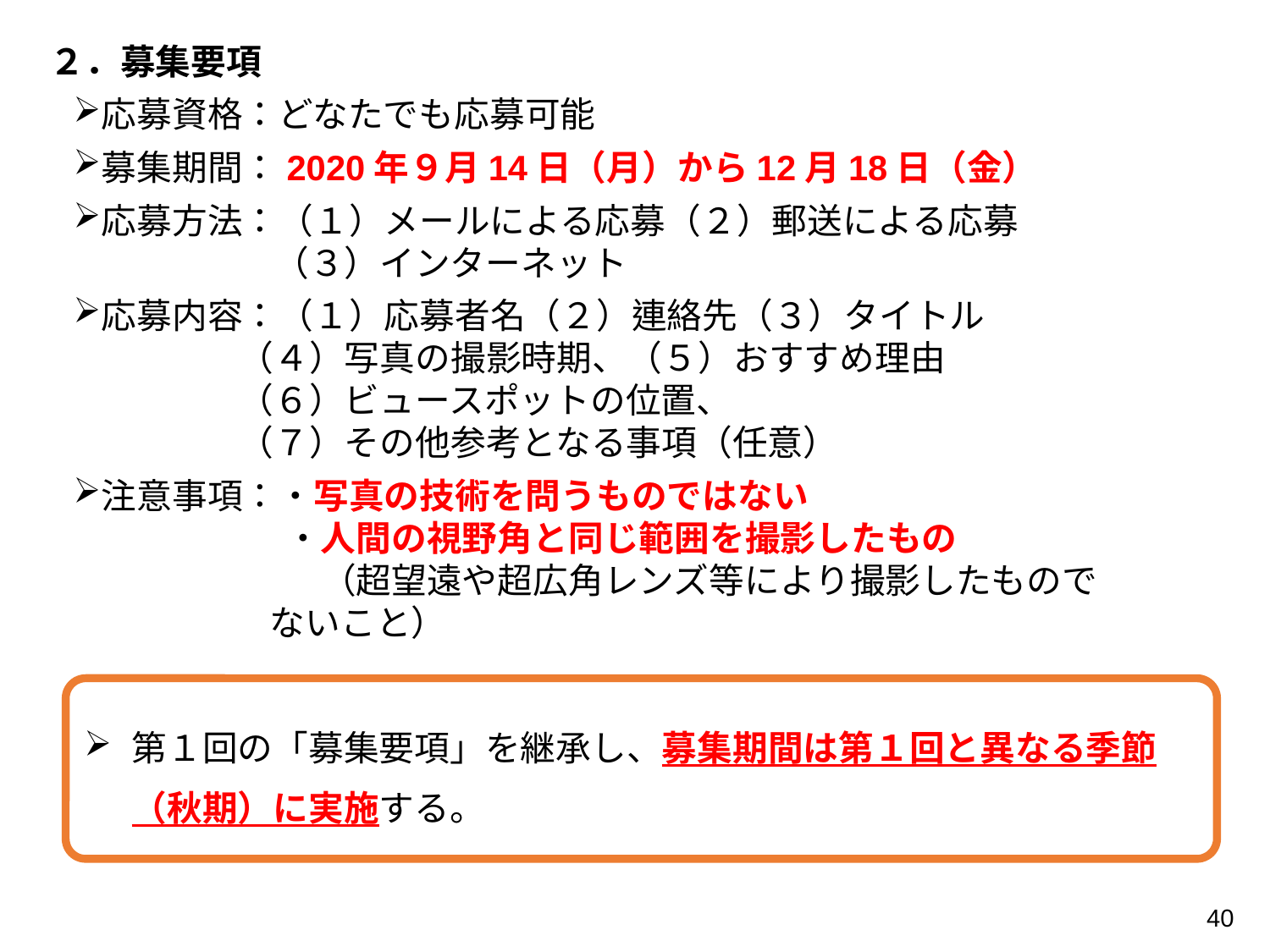

２．募集要項
応募資格：どなたでも応募可能
募集期間：2020年９月14日（月）から12月18日（金）
応募方法：（１）メールによる応募（２）郵送による応募
　　　　　   （３）インターネット
応募内容：（１）応募者名（２）連絡先（３）タイトル
                    （４）写真の撮影時期、（５）おすすめ理由
                    （６）ビュースポットの位置、
                    （７）その他参考となる事項（任意）
注意事項：・写真の技術を問うものではない
　　　　　　・人間の視野角と同じ範囲を撮影したもの
　　　　　　　（超望遠や超広角レンズ等により撮影したもので
                        ないこと）

第１回の「募集要項」を継承し、募集期間は第１回と異なる季節（秋期）に実施する。
40